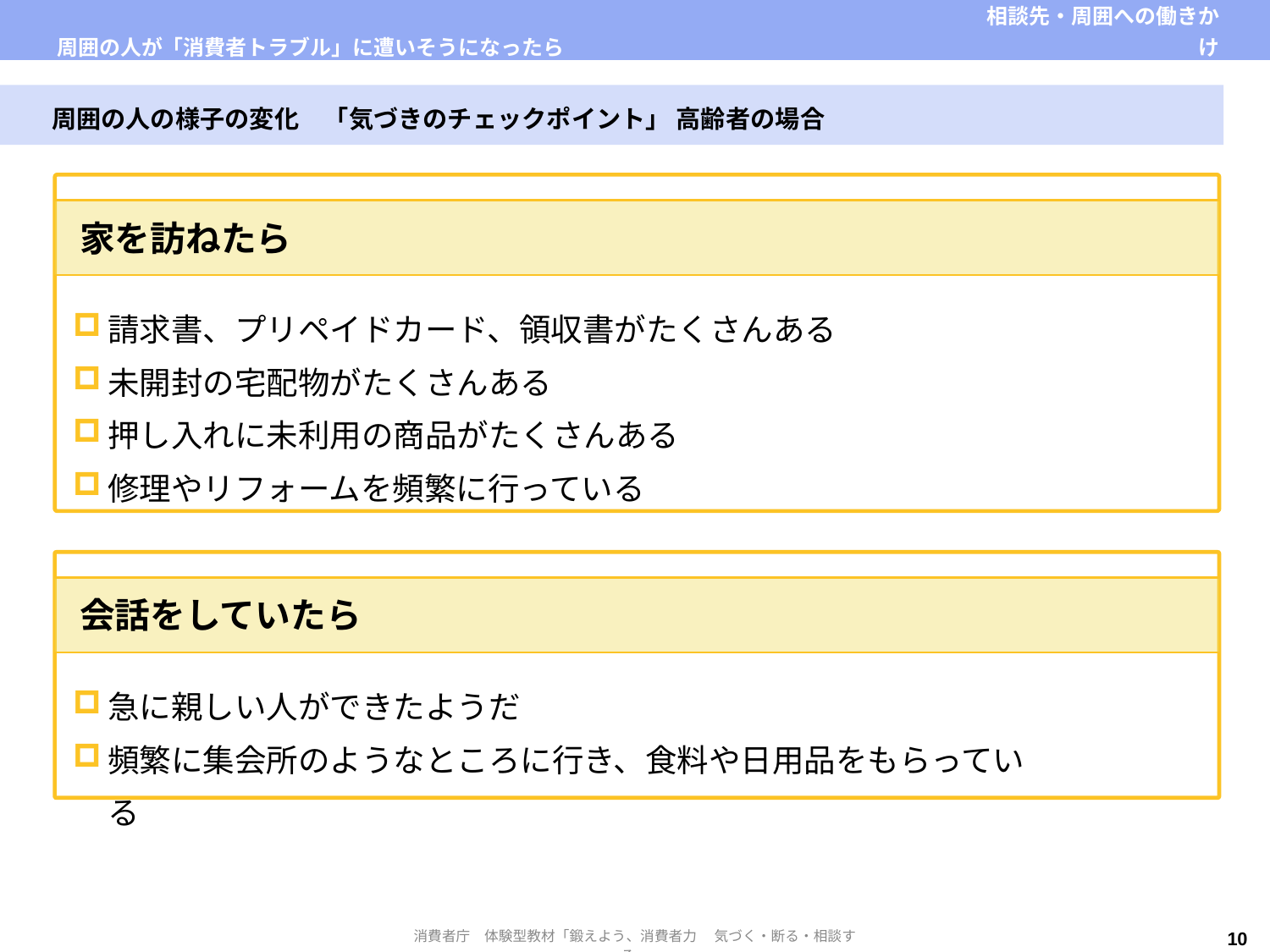

| 周囲の人が「消費者トラブル」に遭いそうになったら | 相談先・周囲への働きかけ |
| --- | --- |

周囲の人の様子の変化　「気づきのチェックポイント」 高齢者の場合

| 家を訪ねたら |
| --- |
請求書、プリペイドカード、領収書がたくさんある
未開封の宅配物がたくさんある
押し入れに未利用の商品がたくさんある
修理やリフォームを頻繁に行っている

| 会話をしていたら |
| --- |
急に親しい人ができたようだ
頻繁に集会所のようなところに行き、食料や日用品をもらっている